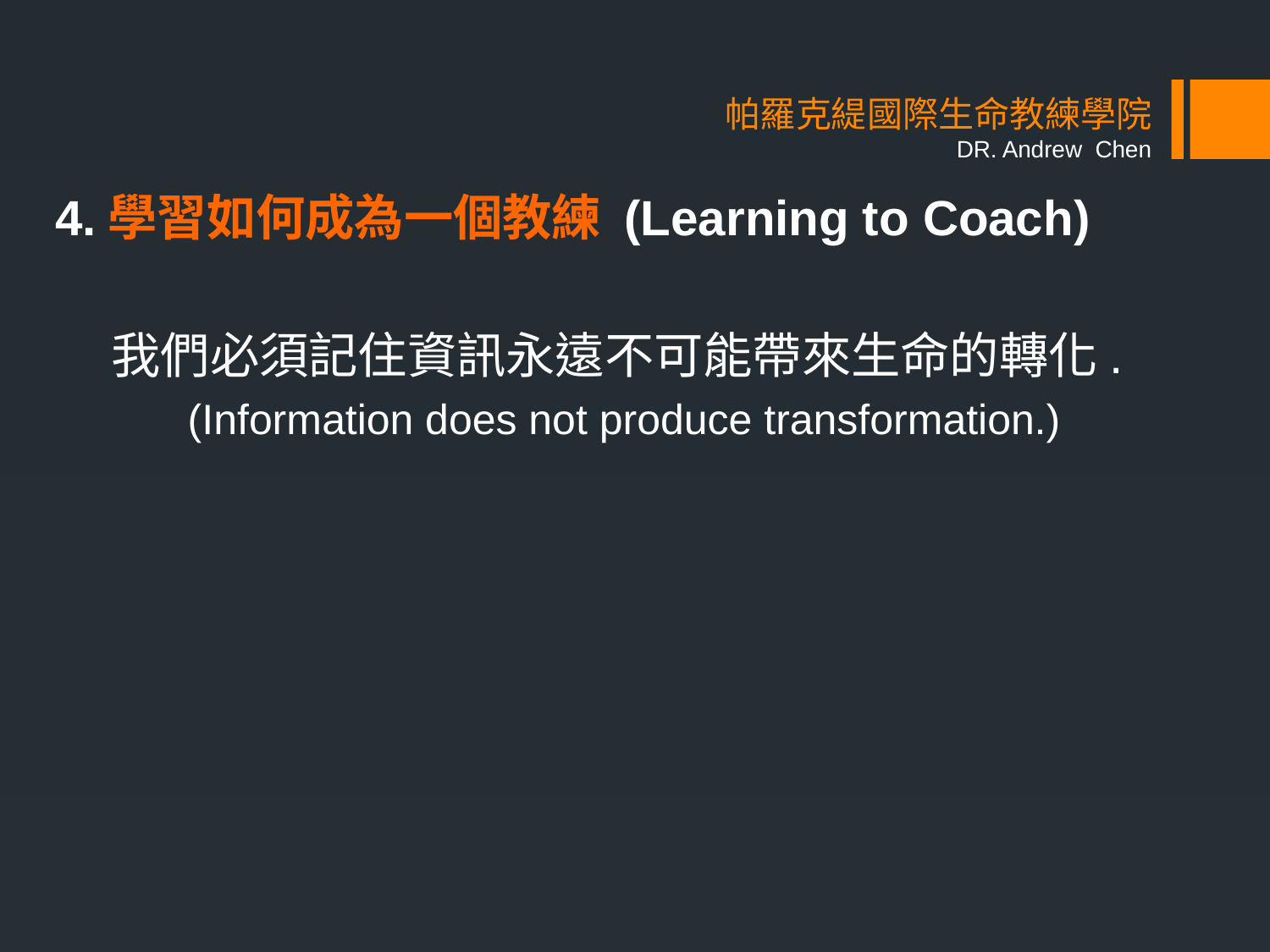

# 帕羅克緹國際生命教練學院 DR. Andrew  Chen
4.學習如何成為一個教練 (Learning to Coach)

我們必須記住資訊永遠不可能帶來生命的轉化.
(Information does not produce transformation.)